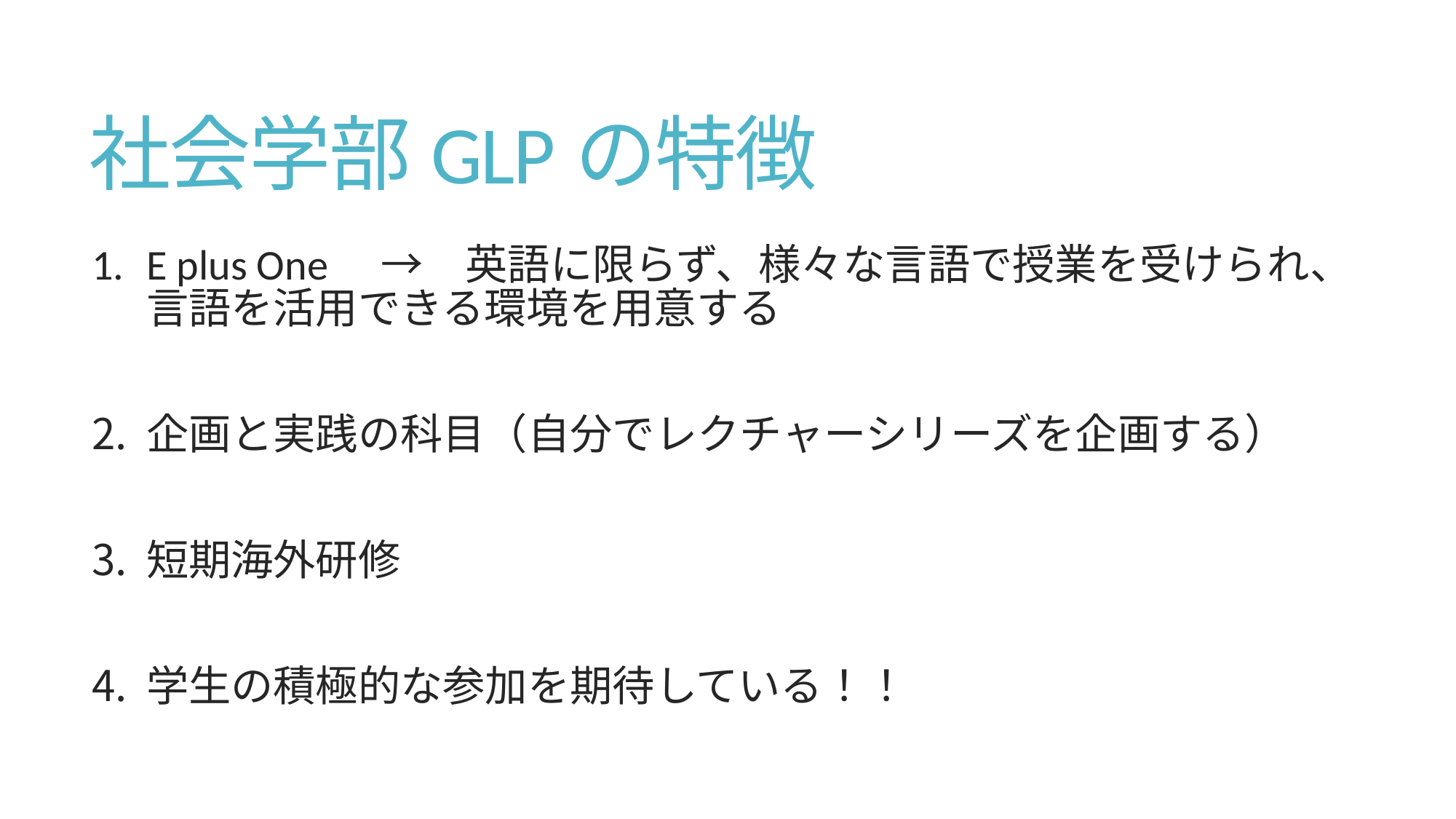

# 社会学部GLPの特徴
E plus One　→　英語に限らず、様々な言語で授業を受けられ、言語を活用できる環境を用意する

企画と実践の科目（自分でレクチャーシリーズを企画する）

短期海外研修

学生の積極的な参加を期待している！！